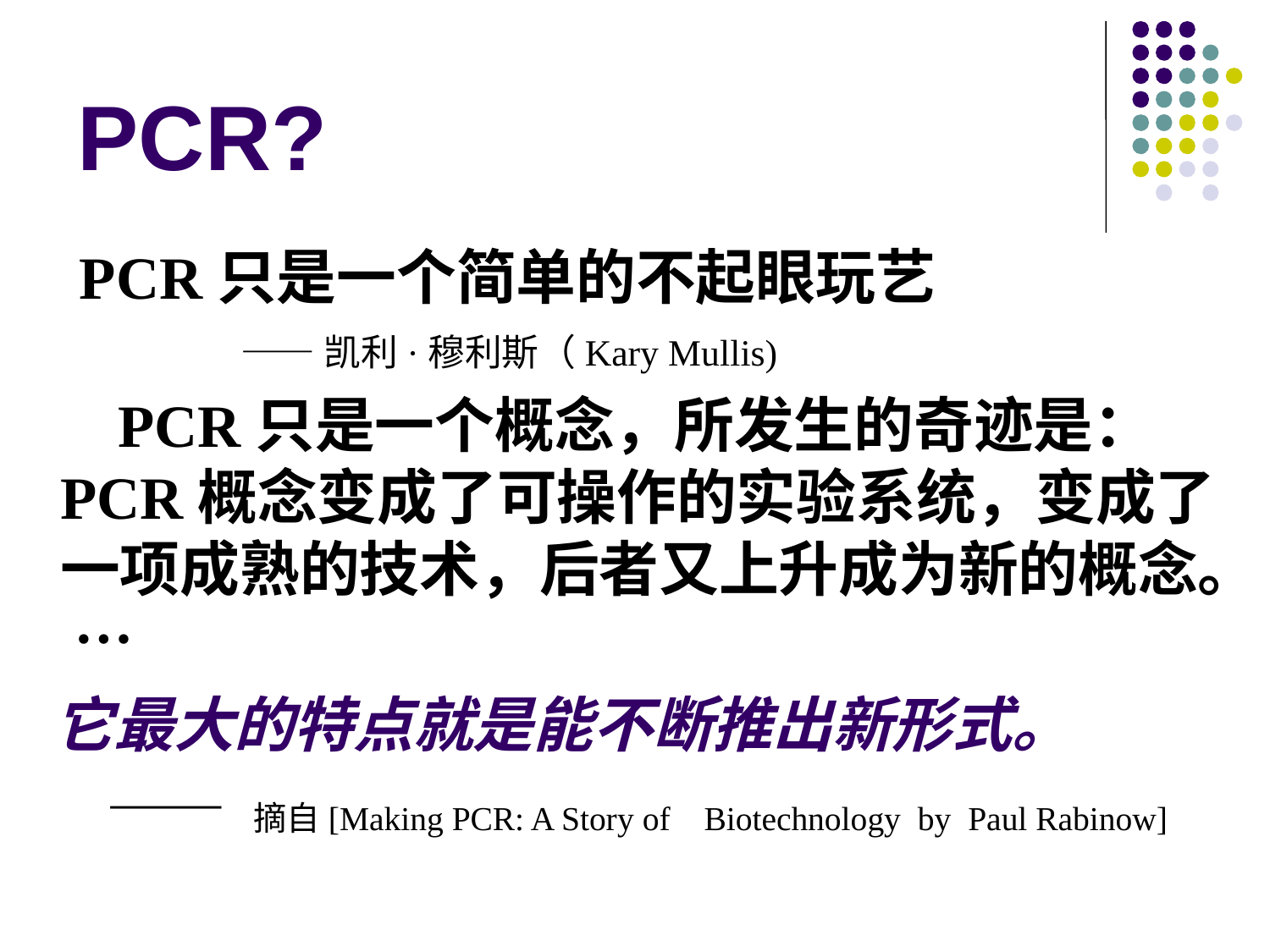

PCR?
    PCR只是一个简单的不起眼玩艺
                      ——凯利·穆利斯（Kary Mullis)
       PCR只是一个概念，所发生的奇迹是：PCR概念变成了可操作的实验系统，变成了一项成熟的技术，后者又上升成为新的概念。 …
  它最大的特点就是能不断推出新形式。
       —— 摘自[Making PCR: A Story of    Biotechnology  by  Paul Rabinow]